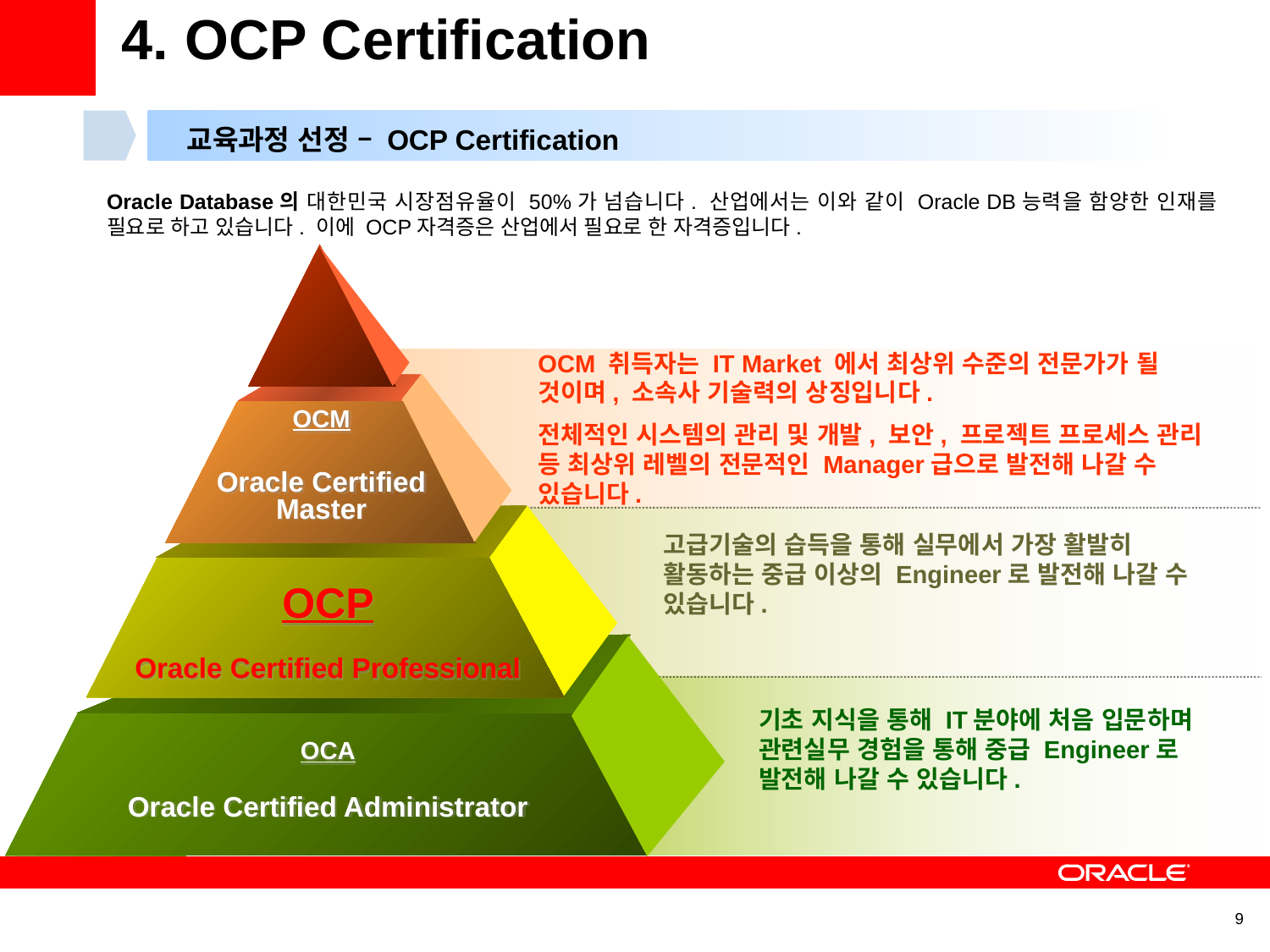

4. OCP Certification

교육과정 선정 – OCP Certification
Oracle Database의 대한민국 시장점유율이 50%가 넘습니다. 산업에서는 이와 같이 Oracle DB능력을 함양한 인재를 필요로 하고 있습니다. 이에 OCP자격증은 산업에서 필요로 한 자격증입니다.

OCM 취득자는 IT Market 에서 최상위 수준의 전문가가 될 것이며, 소속사 기술력의 상징입니다.
전체적인 시스템의 관리 및 개발, 보안, 프로젝트 프로세스 관리 등 최상위 레벨의 전문적인 Manager급으로 발전해 나갈 수 있습니다.

OCM
Oracle Certified
Master

고급기술의 습득을 통해 실무에서 가장 활발히 활동하는 중급 이상의 Engineer로 발전해 나갈 수 있습니다.
OCP
Oracle Certified Professional

기초 지식을 통해 IT분야에 처음 입문하며 관련실무 경험을 통해 중급 Engineer로 발전해 나갈 수 있습니다.
OCA
Oracle Certified Administrator
9